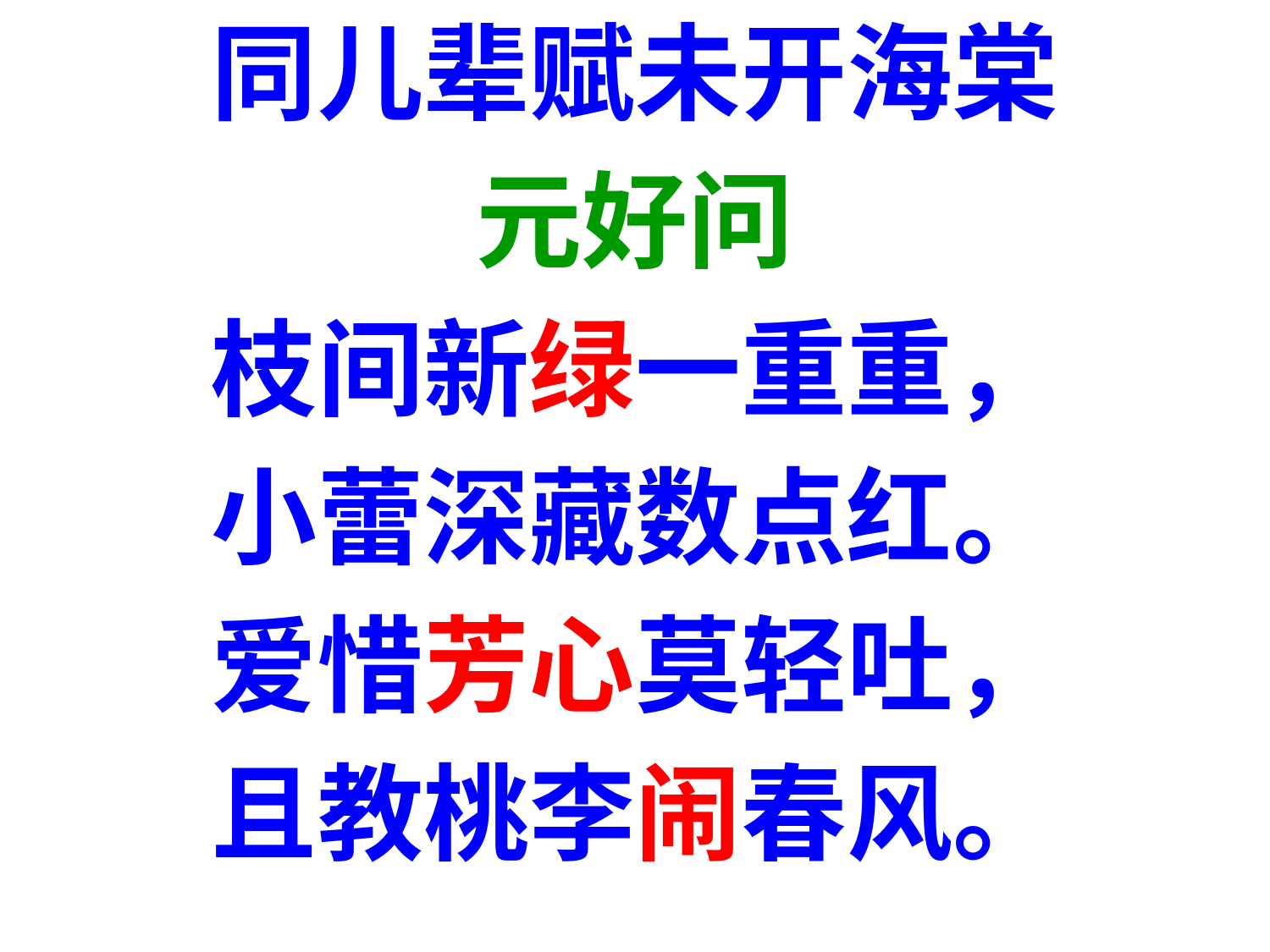

同儿辈赋未开海棠
元好问
枝间新绿一重重，
小蕾深藏数点红。
爱惜芳心莫轻吐，
且教桃李闹春风。